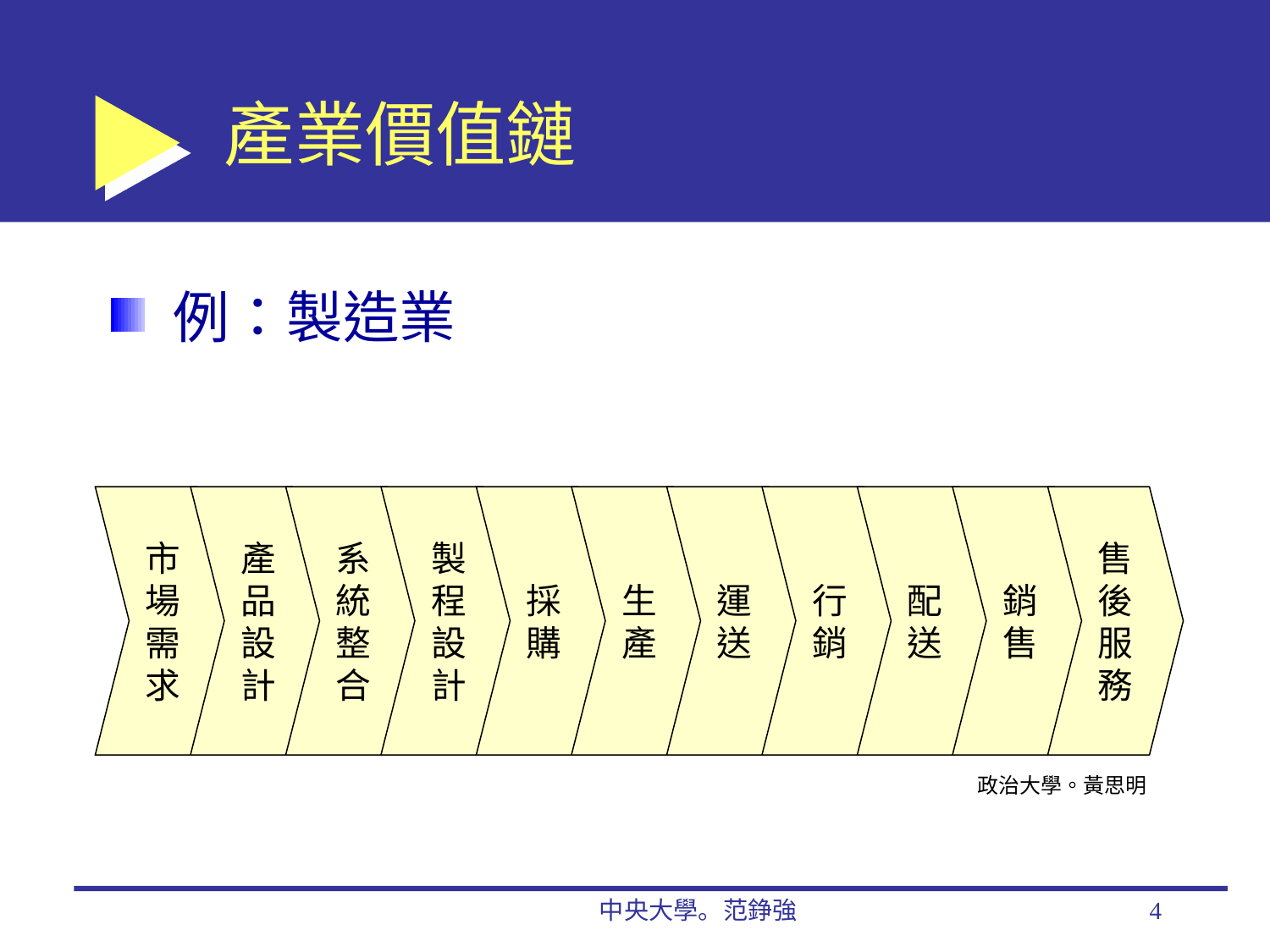

# 產業價值鏈
例：製造業
市
場
需
求
產
品
設
計
系
統
整
合
製
程
設
計
採
購
生
產
運
送
行
銷
配
送
銷
售
售
後
服
務
政治大學。黃思明
中央大學。范錚強
4